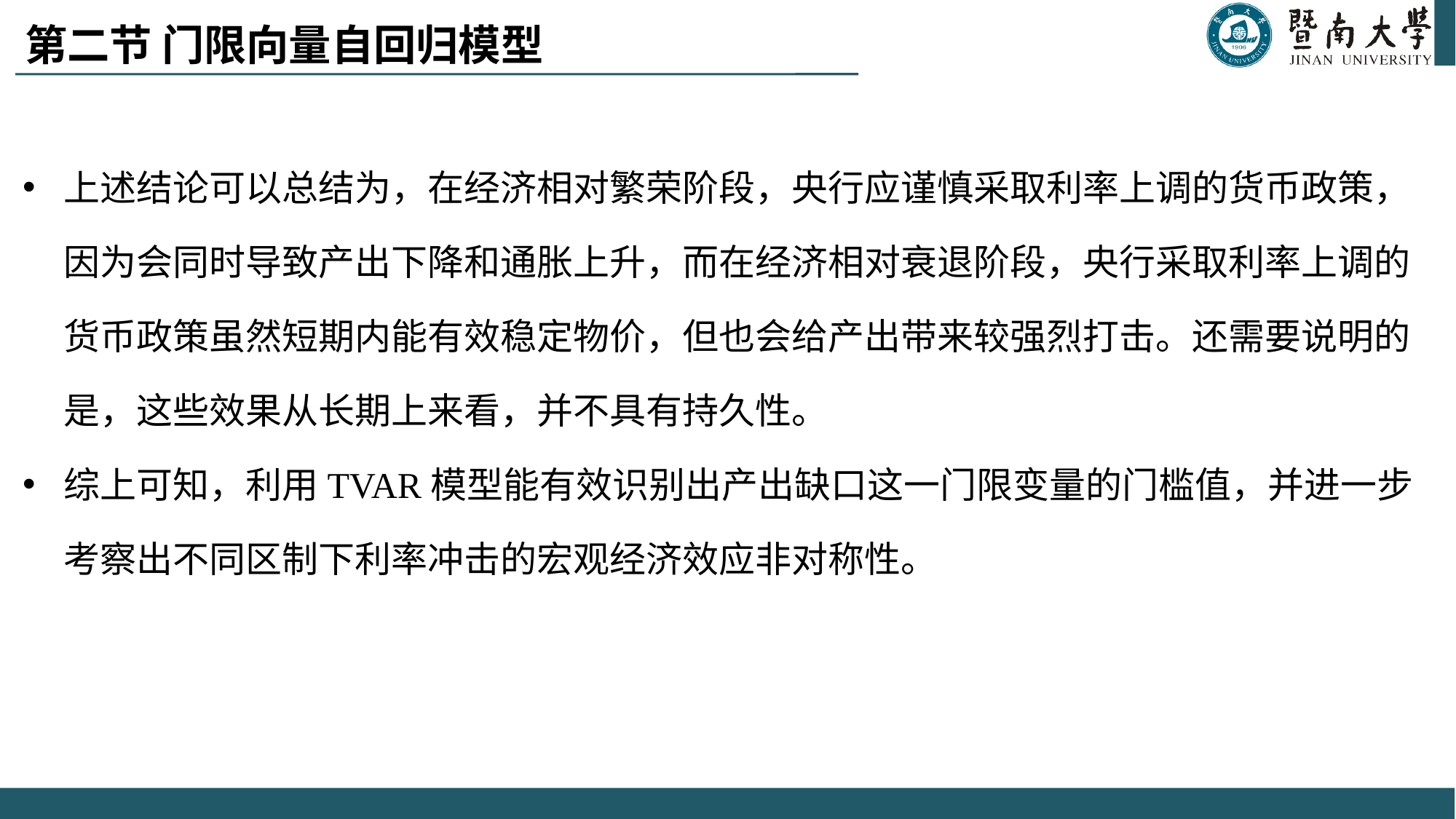

# 第二节 门限向量自回归模型

上述结论可以总结为，在经济相对繁荣阶段，央行应谨慎采取利率上调的货币政策，因为会同时导致产出下降和通胀上升，而在经济相对衰退阶段，央行采取利率上调的货币政策虽然短期内能有效稳定物价，但也会给产出带来较强烈打击。还需要说明的是，这些效果从长期上来看，并不具有持久性。
综上可知，利用TVAR模型能有效识别出产出缺口这一门限变量的门槛值，并进一步考察出不同区制下利率冲击的宏观经济效应非对称性。